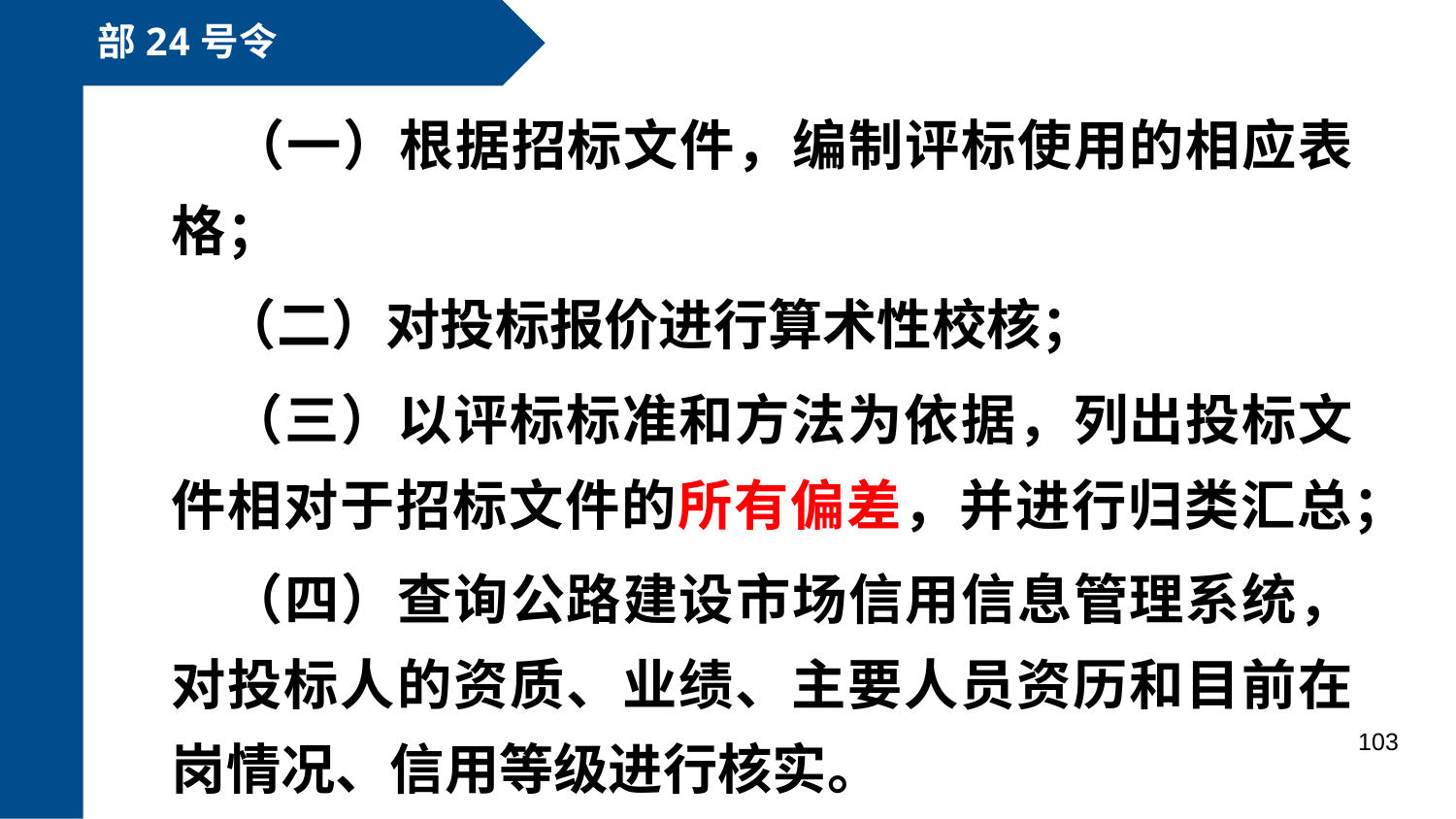

部24号令
   （一）根据招标文件，编制评标使用的相应表格；
   （二）对投标报价进行算术性校核；
   （三）以评标标准和方法为依据，列出投标文件相对于招标文件的所有偏差，并进行归类汇总；
   （四）查询公路建设市场信用信息管理系统，对投标人的资质、业绩、主要人员资历和目前在岗情况、信用等级进行核实。
103